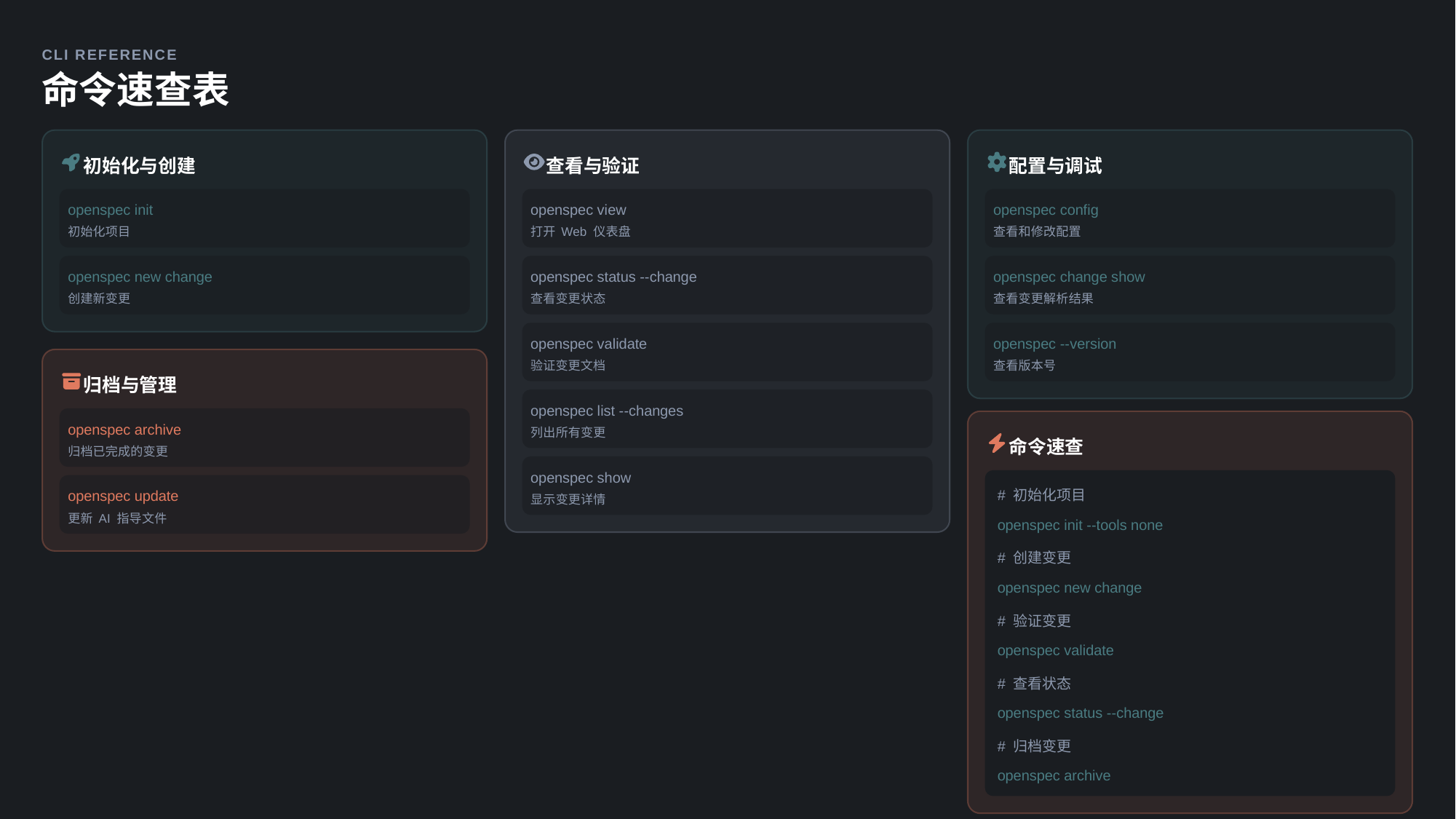

CLI REFERENCE
命令速查表

初始化与创建
查看与验证
配置与调试

openspec init
openspec view
openspec config
初始化项目
打开 Web 仪表盘
查看和修改配置

openspec new change
openspec status --change
openspec change show
创建新变更
查看变更状态
查看变更解析结果

openspec validate
openspec --version

验证变更文档
查看版本号
归档与管理

openspec list --changes

openspec archive
列出所有变更
命令速查

归档已完成的变更

openspec show

# 初始化项目
openspec update
显示变更详情
更新 AI 指导文件
openspec init --tools none
# 创建变更
openspec new change
# 验证变更
openspec validate
# 查看状态
openspec status --change
# 归档变更
openspec archive